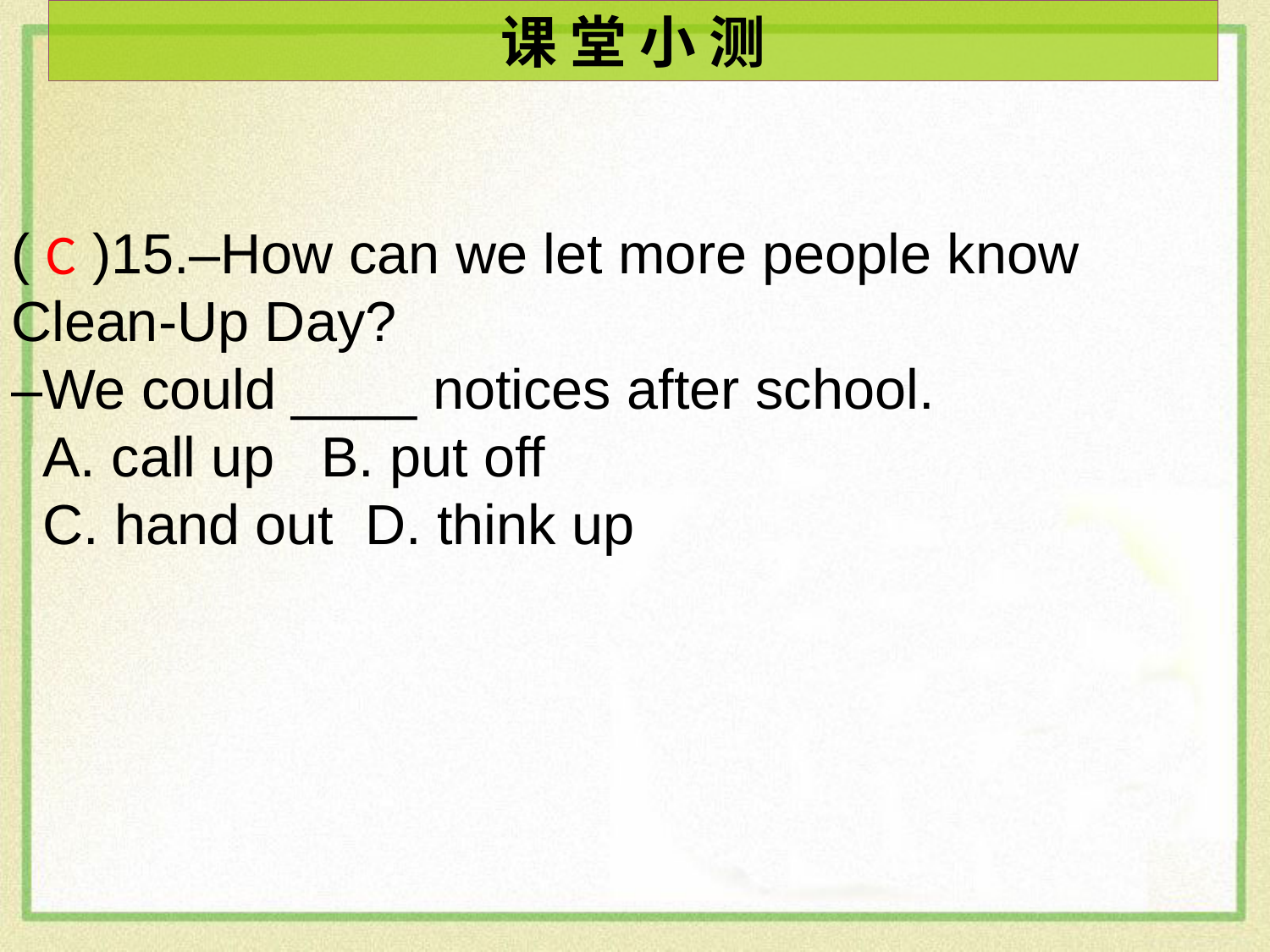

课 堂 小 测
(    )15.–How can we let more people know
Clean-Up Day?
–We could ____ notices after school.
  A. call up   B. put off
  C. hand out  D. think up
C